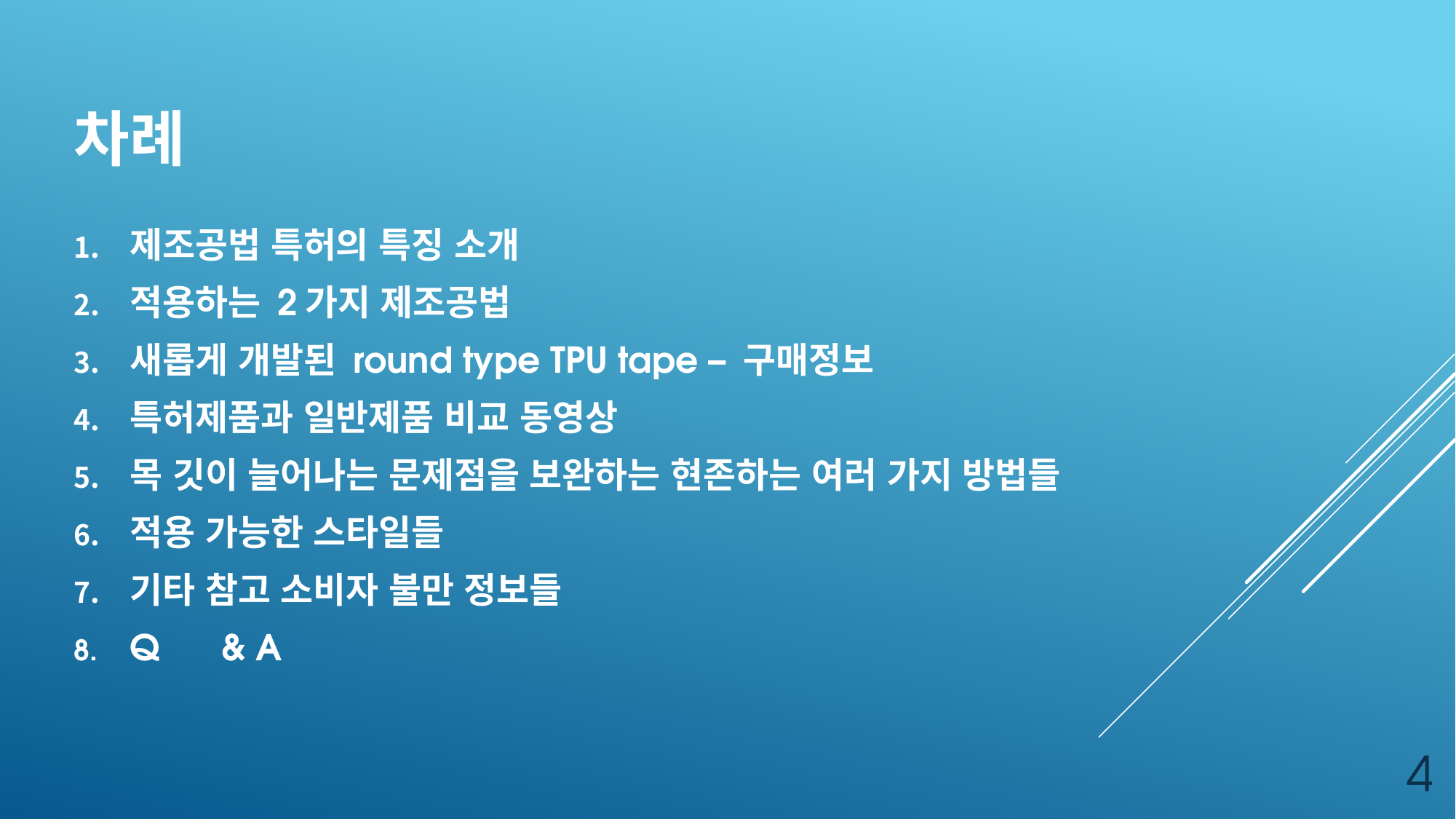

# 차례
제조공법 특허의 특징 소개
적용하는 2가지 제조공법
새롭게 개발된 round type TPU tape – 구매정보
특허제품과 일반제품 비교 동영상
목 깃이 늘어나는 문제점을 보완하는 현존하는 여러 가지 방법들
적용 가능한 스타일들
기타 참고 소비자 불만 정보들
Q	& A
4